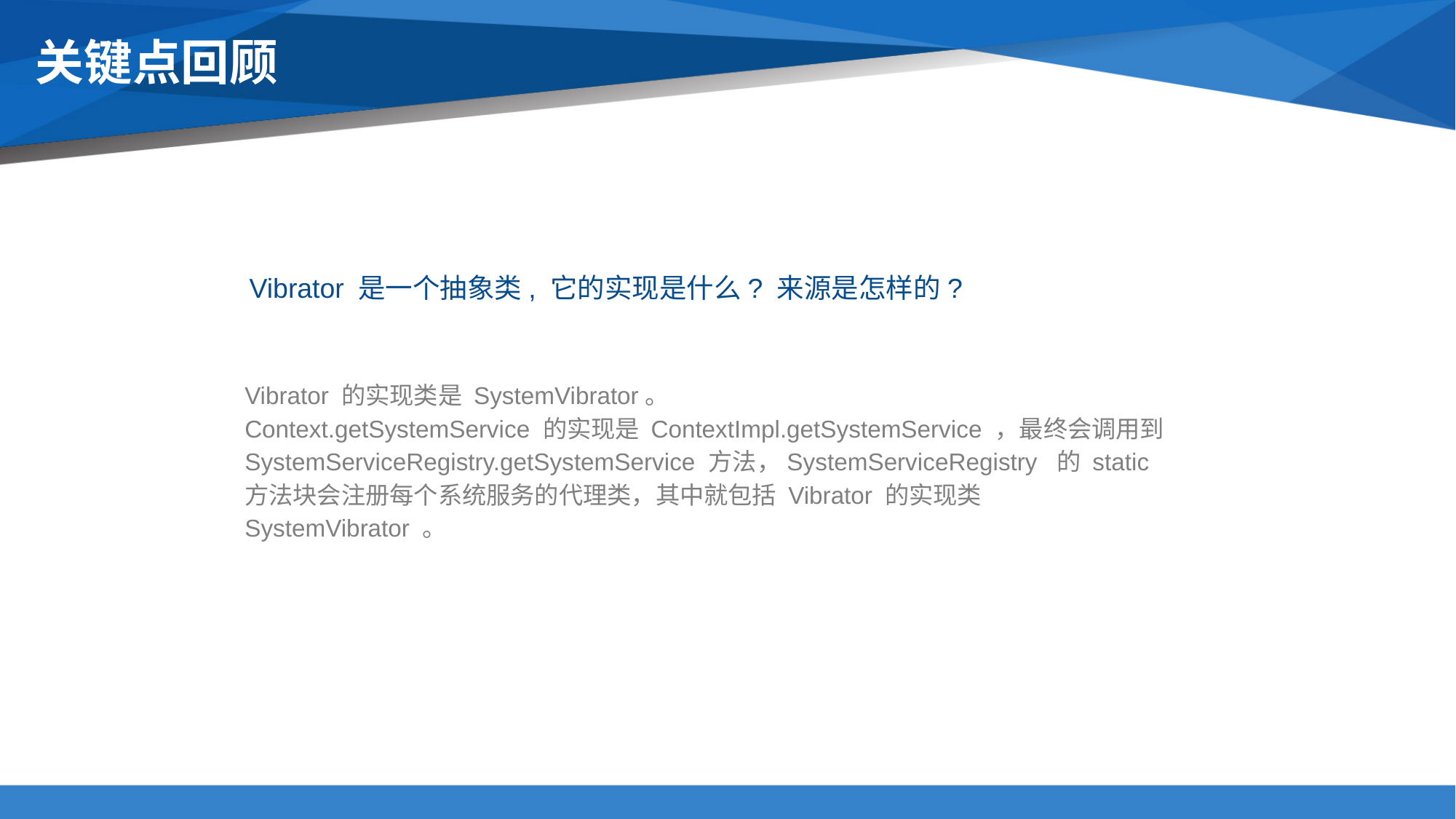

# 关键点回顾
Vibrator 是一个抽象类, 它的实现是什么? 来源是怎样的?
Vibrator 的实现类是 SystemVibrator。
Context.getSystemService 的实现是 ContextImpl.getSystemService ，最终会调用到 SystemServiceRegistry.getSystemService 方法，SystemServiceRegistry  的 static 方法块会注册每个系统服务的代理类，其中就包括 Vibrator 的实现类 SystemVibrator 。